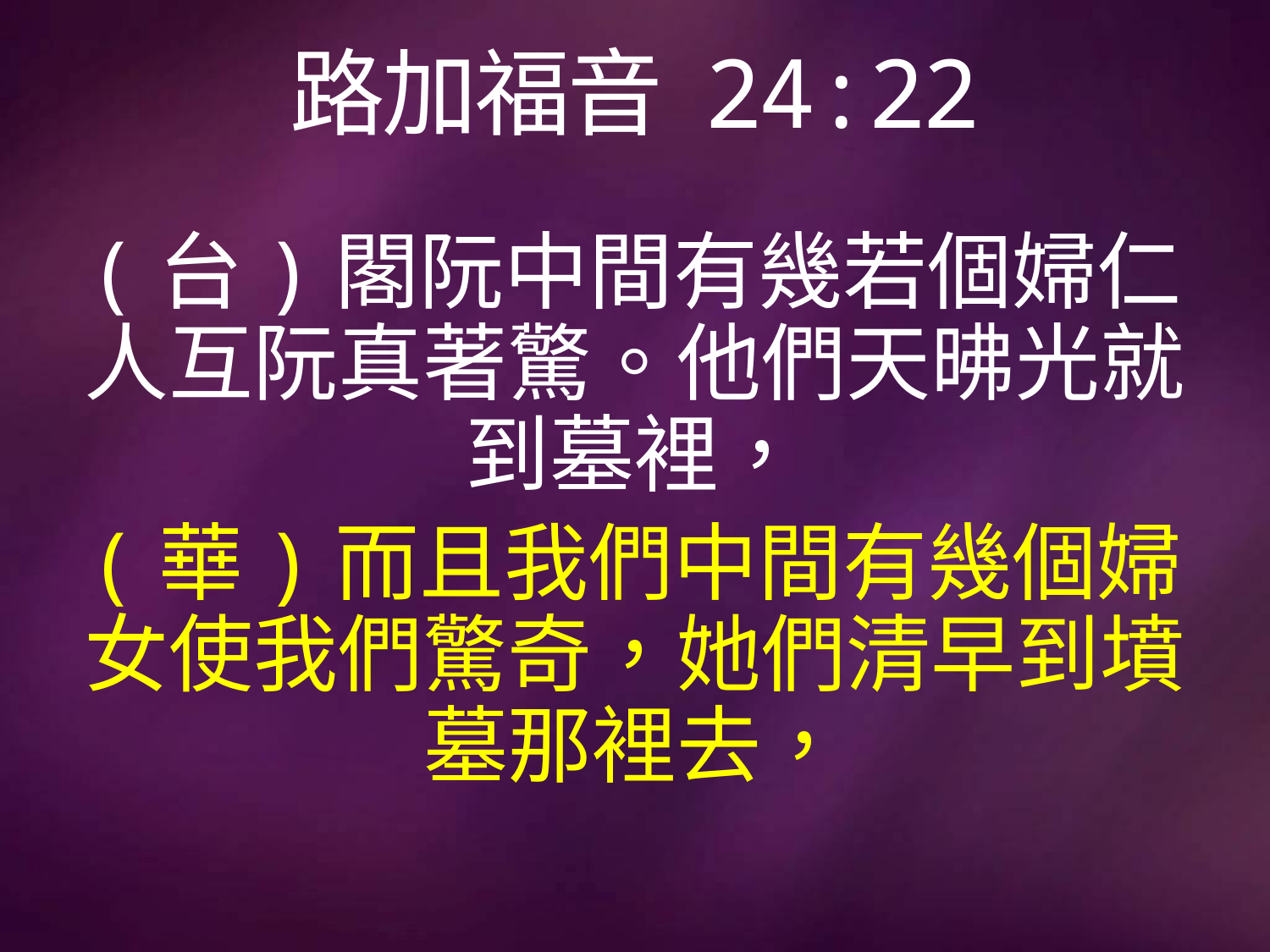

# 路加福音 24:22
(台)閣阮中間有幾若個婦仁人互阮真著驚。他們天昲光就到墓裡，
(華)而且我們中間有幾個婦女使我們驚奇，她們清早到墳墓那裡去，